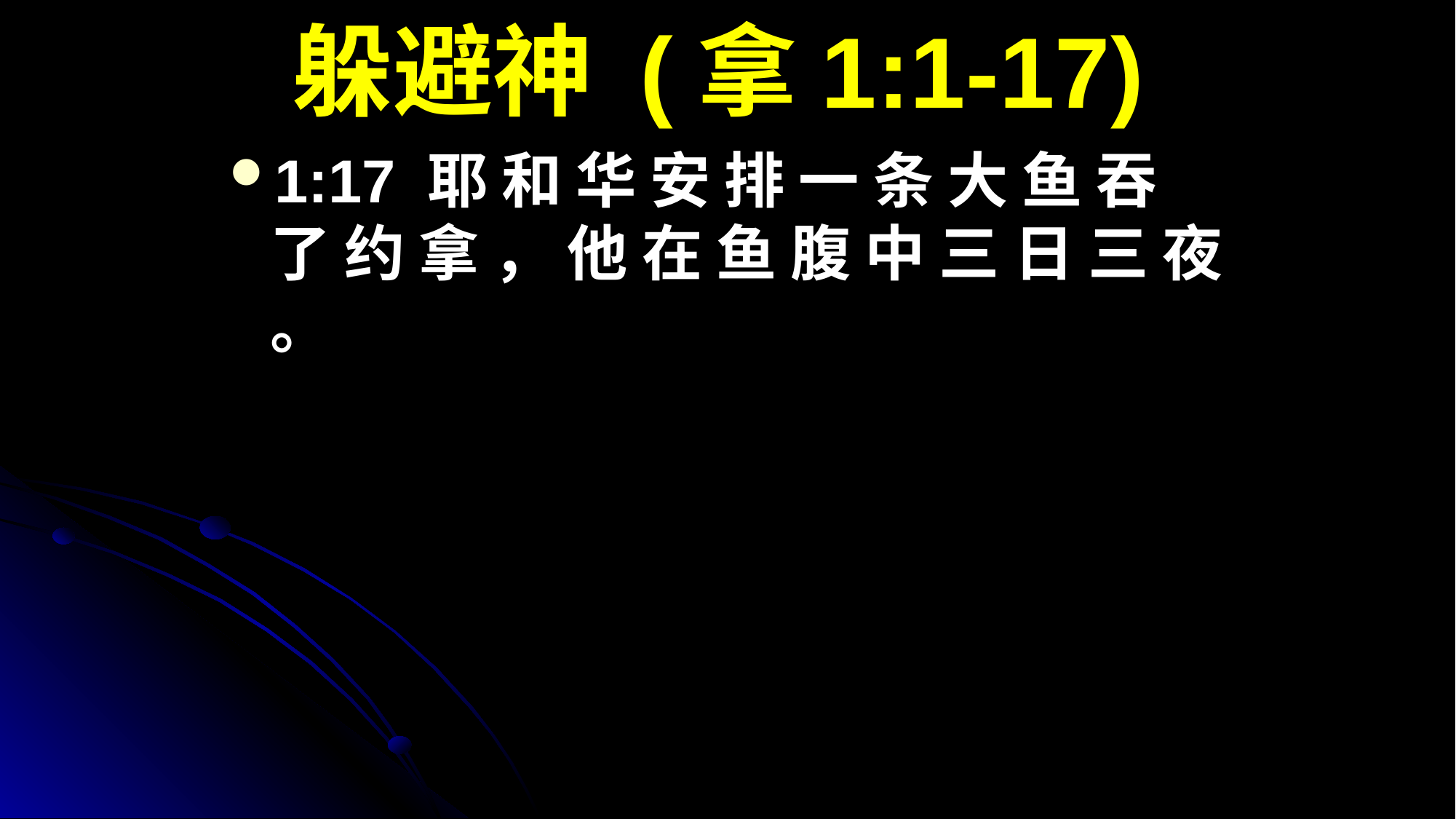

# 躲避神 (拿1:1-17)
1:17 耶 和 华 安 排 一 条 大 鱼 吞 了 约 拿 ， 他 在 鱼 腹 中 三 日 三 夜 。